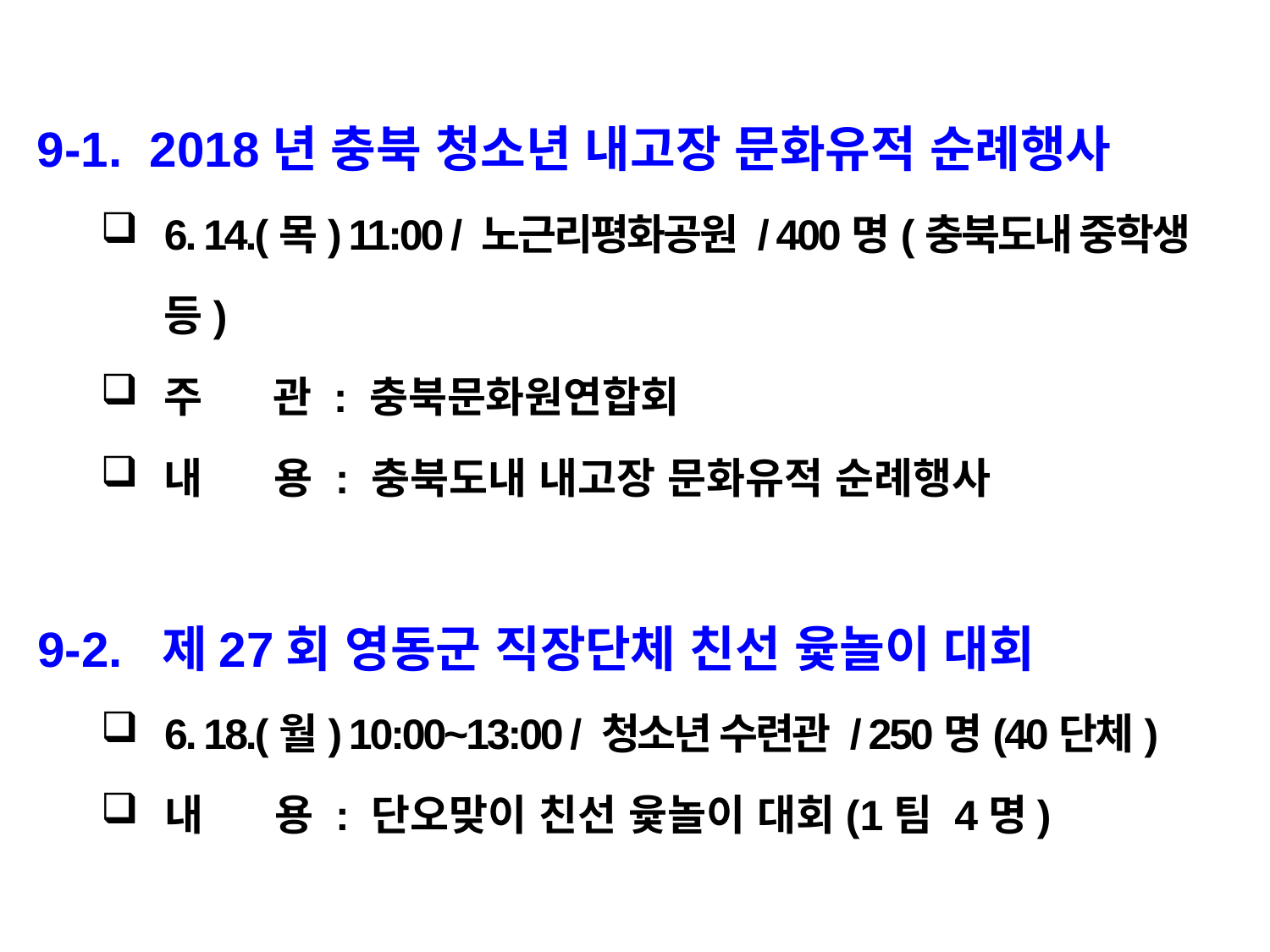

9-1.  2018년 충북 청소년 내고장 문화유적 순례행사
6. 14.(목) 11:00 / 노근리평화공원 / 400명(충북도내 중학생 등)
주      관 : 충북문화원연합회
내      용 : 충북도내 내고장 문화유적 순례행사
9-2.  제27회 영동군 직장단체 친선 윷놀이 대회
6. 18.(월) 10:00~13:00 / 청소년 수련관 / 250명(40단체)
내      용 : 단오맞이 친선 윷놀이 대회(1팀 4명)